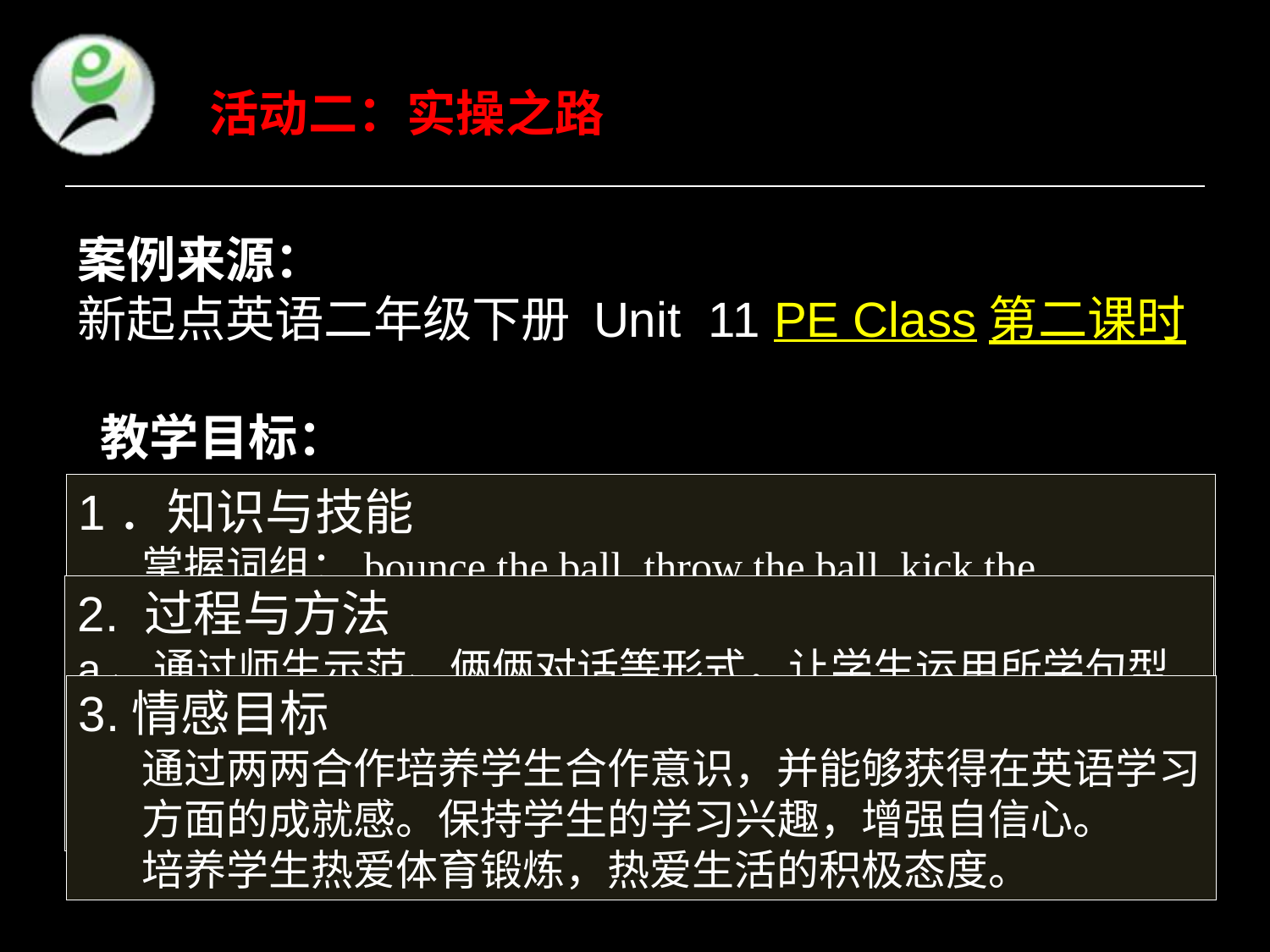

活动二：实操之路
案例来源：
新起点英语二年级下册 Unit  11 PE Class第二课时

 教学目标：
1．知识与技能
掌握词组：bounce the ball, throw the ball, kick the ball，catch the ball, jump rope, play ping pong和play football；
正确运用句型：Can you …? Yes, I can. /No, I can’t.表达
2. 过程与方法
a、通过师生示范、俩俩对话等形式，让学生运用所学句型进行交际，并在交际中体会合作的过程和方法，并熟练这种学习过程和方法；
b、通过扩展听读进一步学习、巩固所学内容。
3.情感目标
通过两两合作培养学生合作意识，并能够获得在英语学习方面的成就感。保持学生的学习兴趣，增强自信心。
培养学生热爱体育锻炼，热爱生活的积极态度。